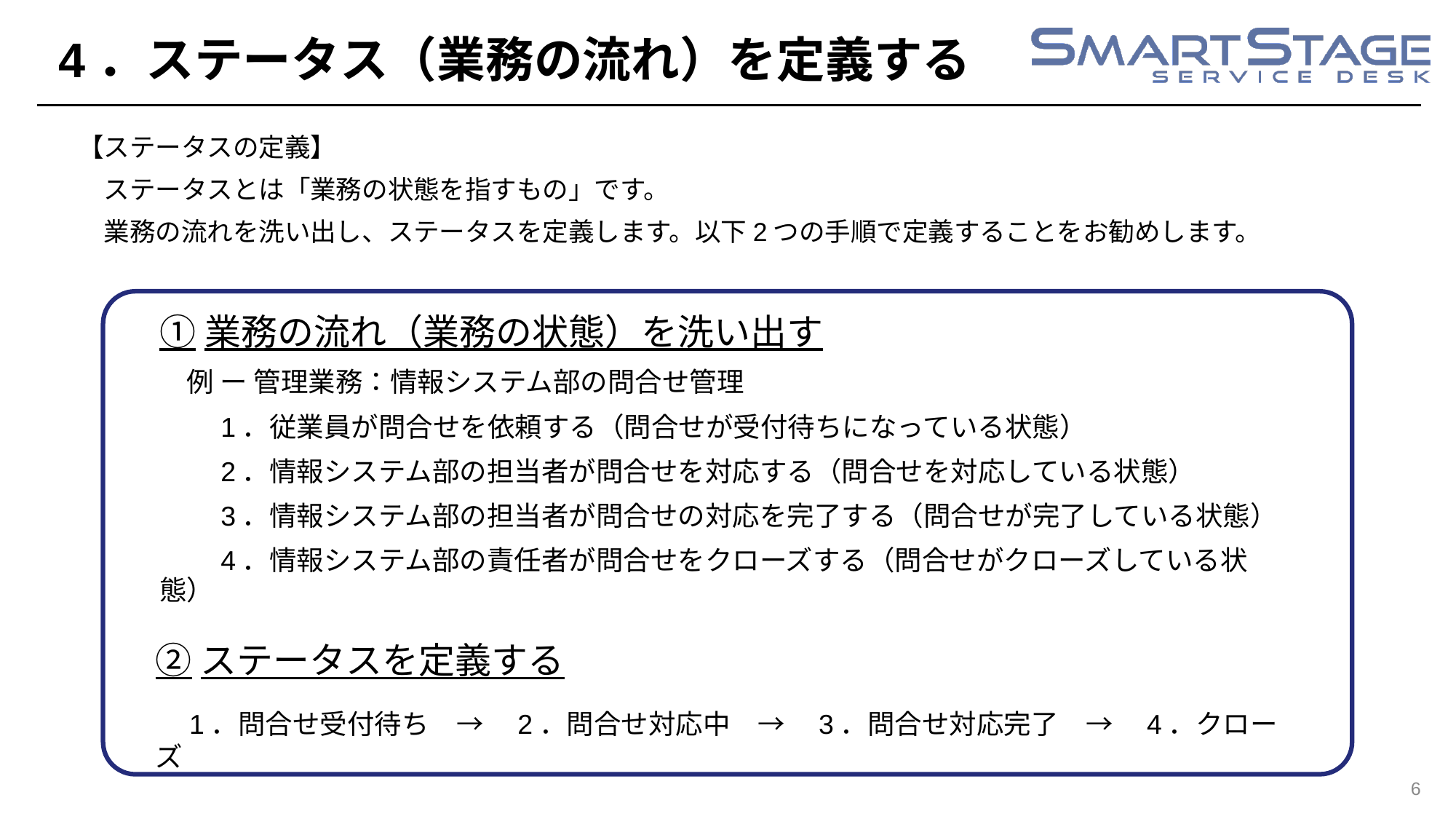

# 4．ステータス（業務の流れ）を定義する
【ステータスの定義】
　ステータスとは「業務の状態を指すもの」です。
　業務の流れを洗い出し、ステータスを定義します。以下2つの手順で定義することをお勧めします。

①業務の流れ（業務の状態）を洗い出す
　例 ー 管理業務：情報システム部の問合せ管理
　　1．従業員が問合せを依頼する（問合せが受付待ちになっている状態）
　　2．情報システム部の担当者が問合せを対応する（問合せを対応している状態）
　　3．情報システム部の担当者が問合せの対応を完了する（問合せが完了している状態）
　　4．情報システム部の責任者が問合せをクローズする（問合せがクローズしている状態）

②ステータスを定義する

　1．問合せ受付待ち　→　2．問合せ対応中　→　3．問合せ対応完了　→　4．クローズ

6